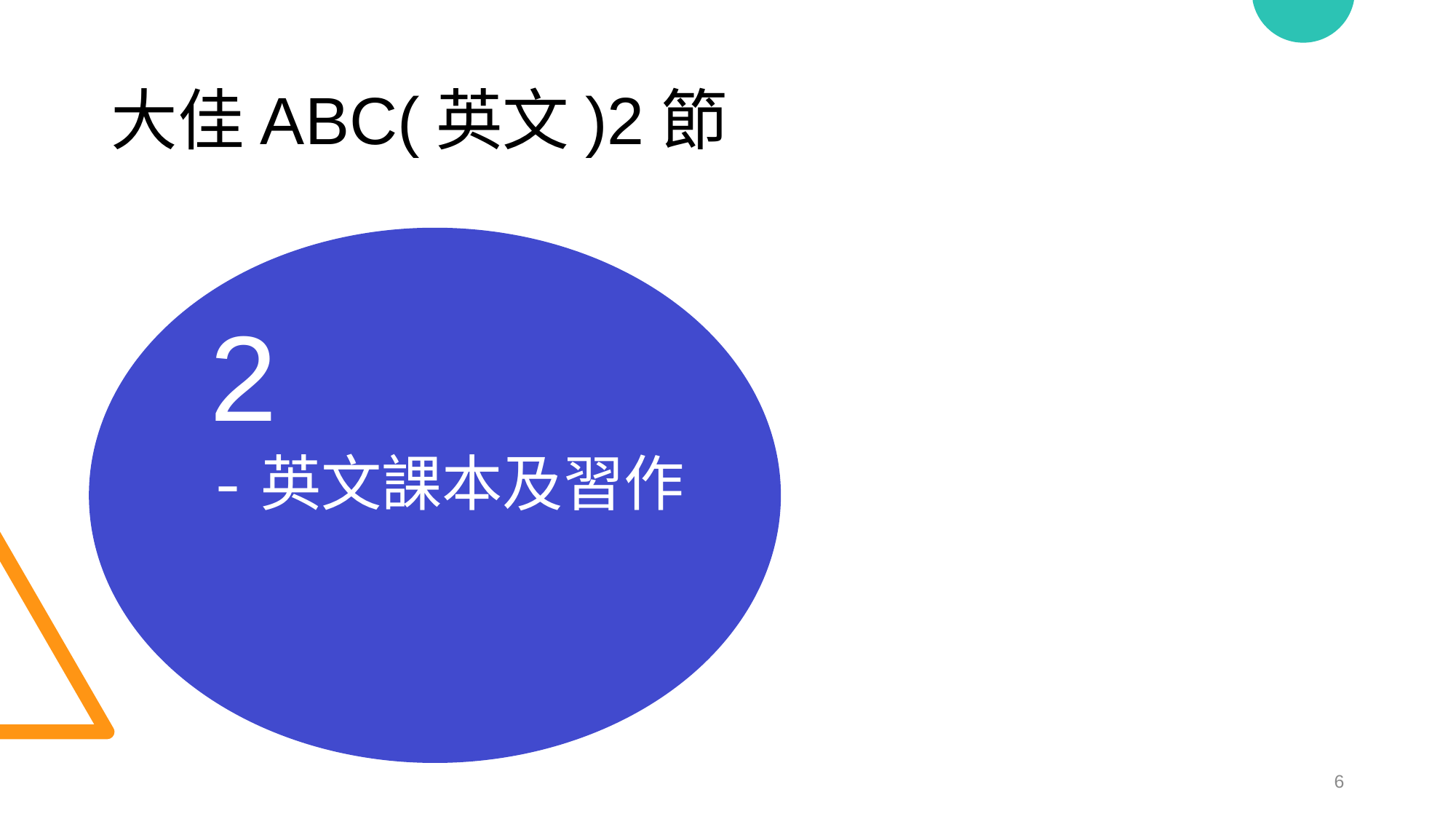

# 大佳ABC(英文)2節
2

3
1
1
大佳閱
(國家)
English Reading

2
-英文課本及習作
4
6